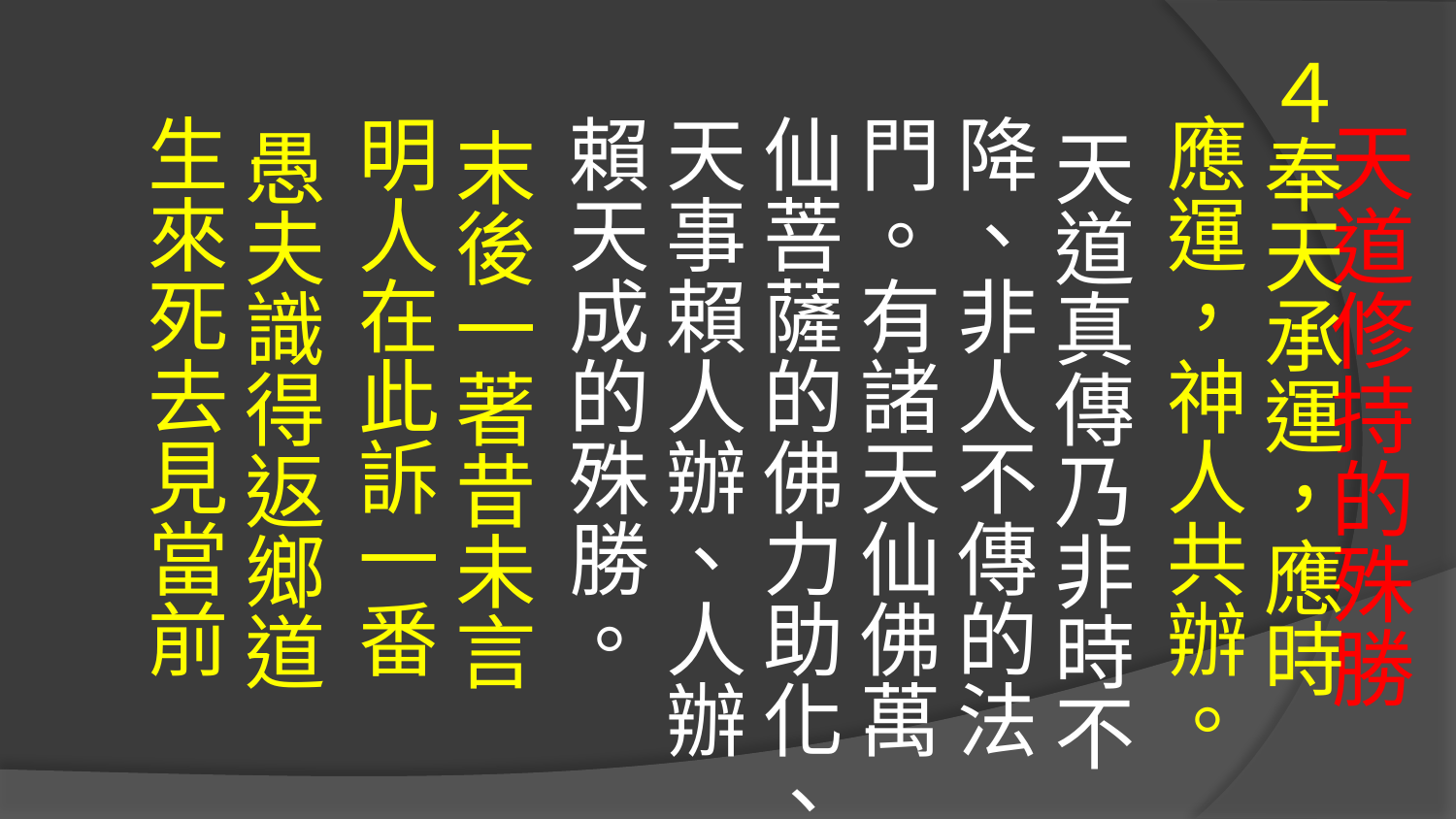

４奉天承運，應時應運，神人共辦。
   天道真傳乃非時不降、非人不傳的法門。有諸天仙佛萬仙菩薩的佛力助化、天事賴人辦、人辦賴天成的殊勝。
   末後一著昔未言  明人在此訴一番
   愚夫識得返鄉道　生來死去見當前

# 天道修持的殊勝